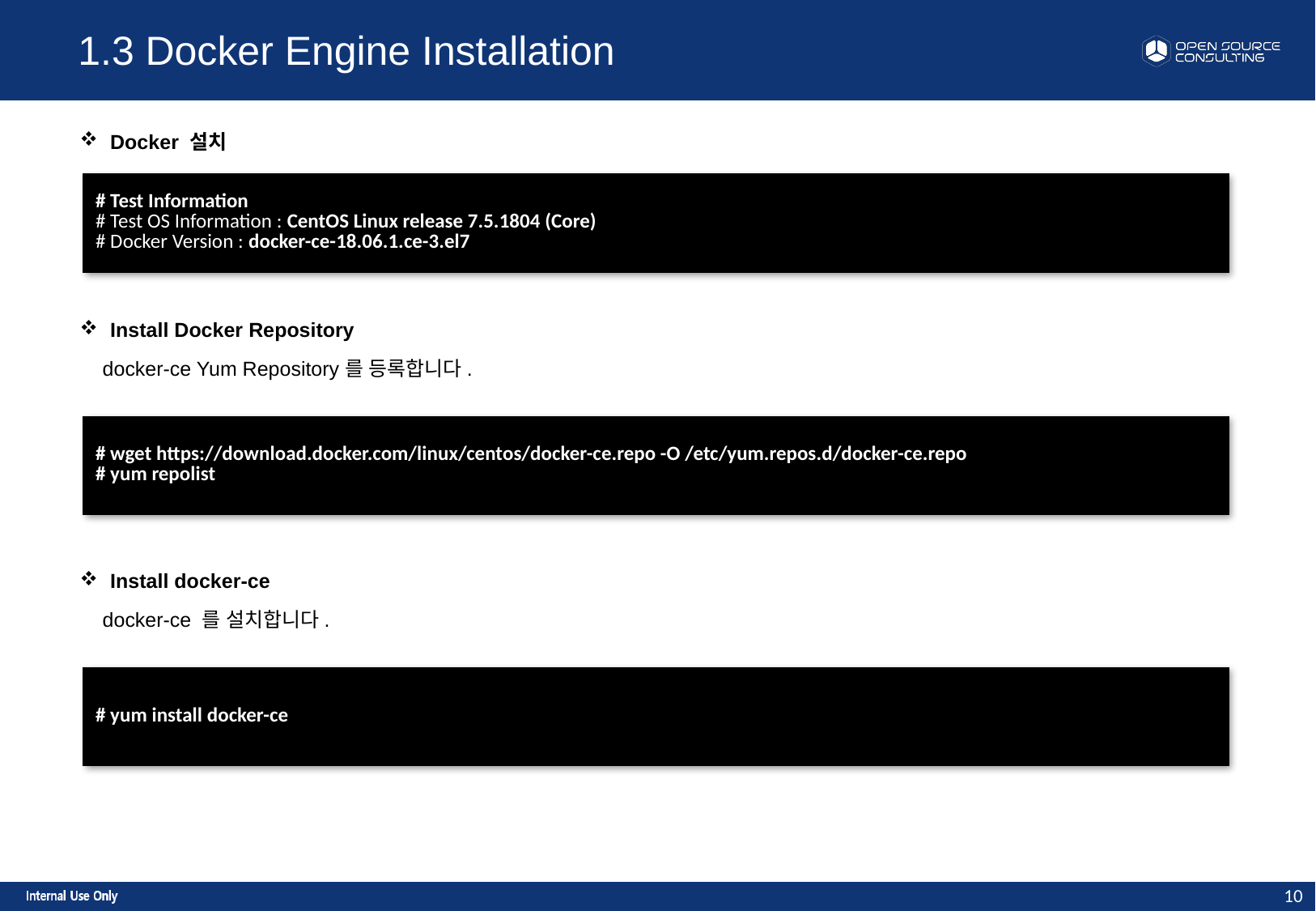

1.3 Docker Engine Installation
Docker 설치
| # Test Information # Test OS Information : CentOS Linux release 7.5.1804 (Core) # Docker Version : docker-ce-18.06.1.ce-3.el7 |
| --- |
Install Docker Repository
    docker-ce Yum Repository를 등록합니다.

| # wget https://download.docker.com/linux/centos/docker-ce.repo -O /etc/yum.repos.d/docker-ce.repo # yum repolist |
| --- |
Install docker-ce
    docker-ce 를 설치합니다.

| # yum install docker-ce |
| --- |
10